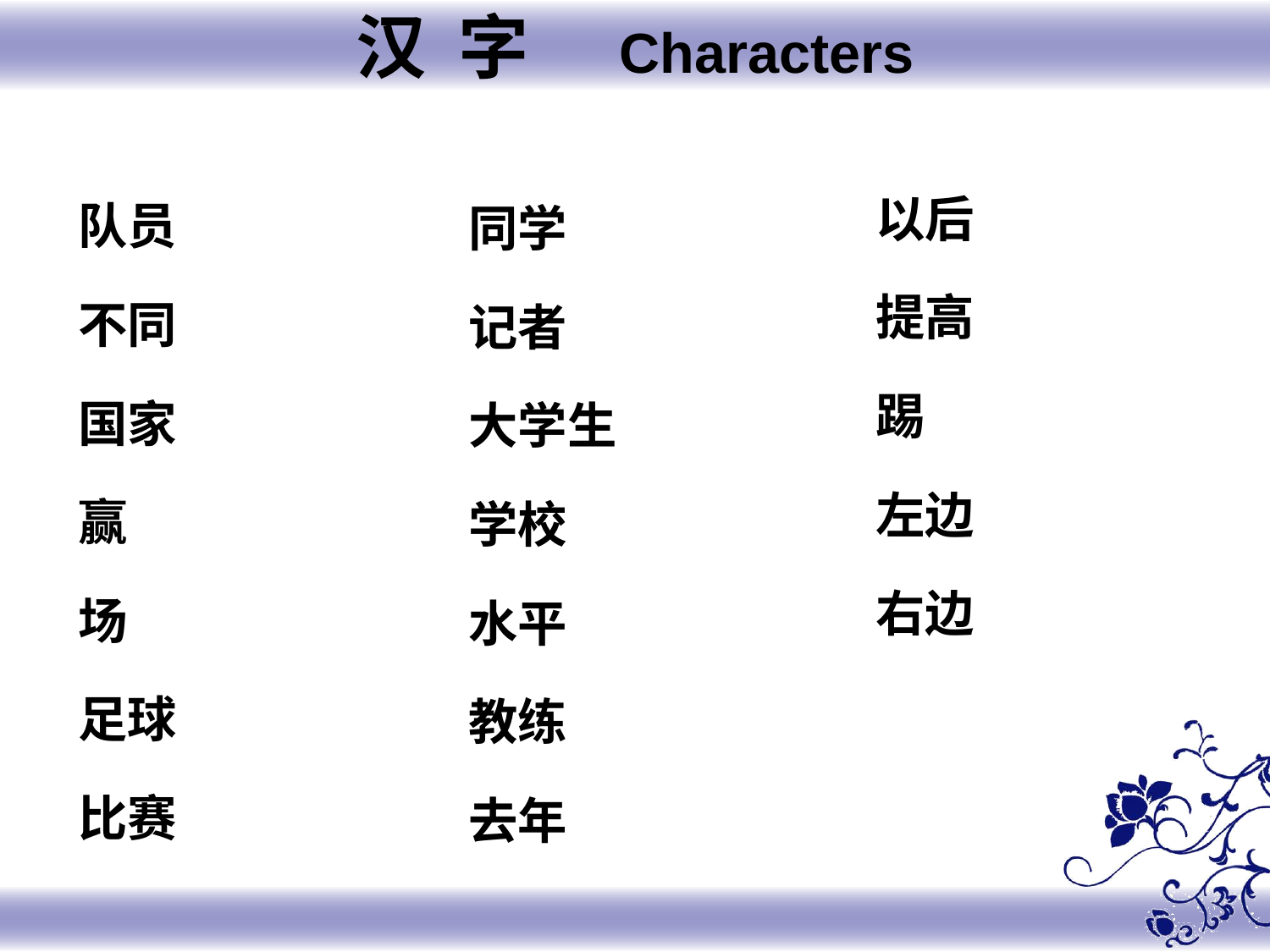

汉  字     Characters
以后
提高
踢
左边
右边
队员
不同
国家
赢
场
足球
比赛
同学
记者
大学生
学校
水平
教练
去年